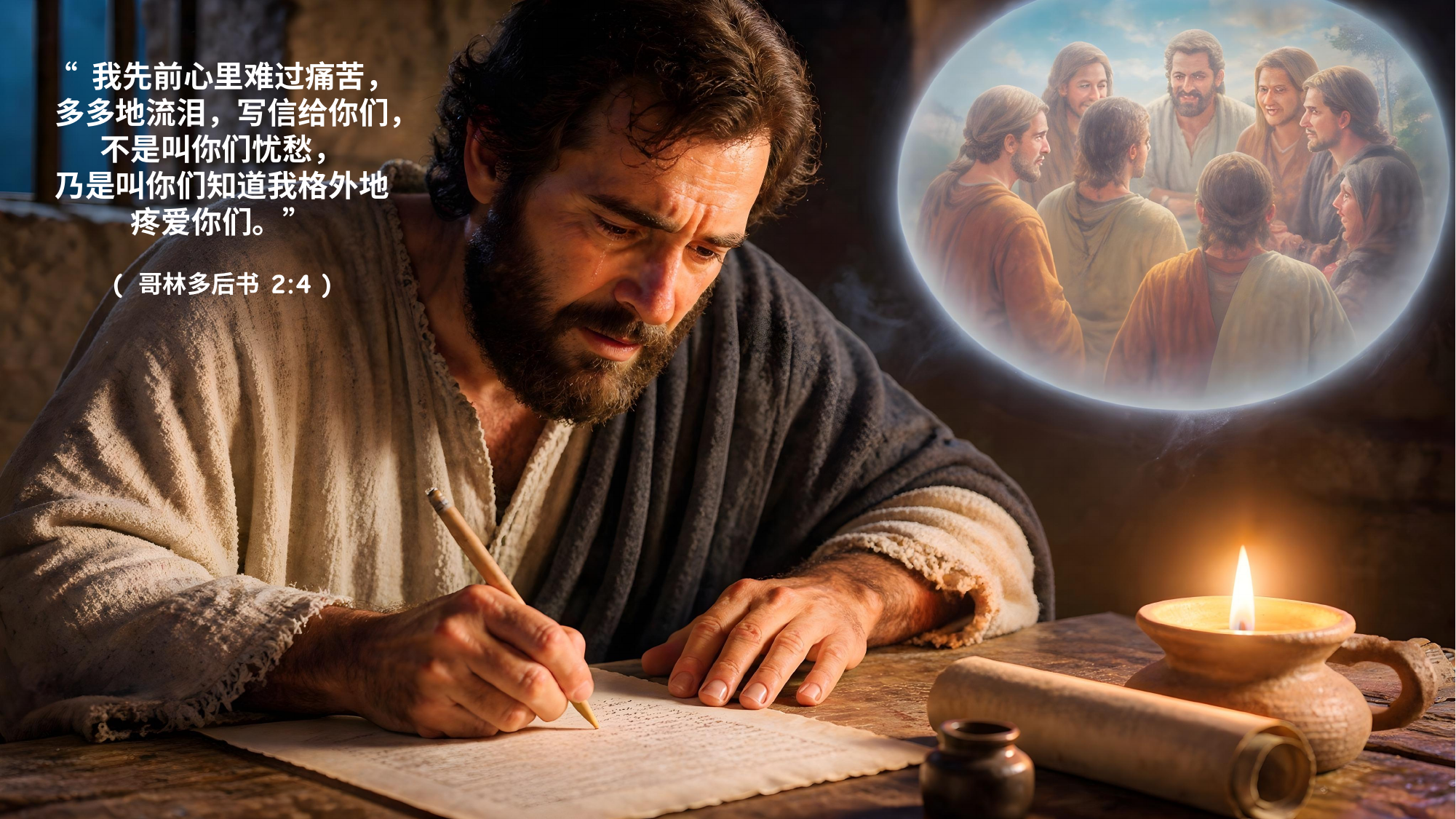

“ 我先前心里难过痛苦，多多地流泪，写信给你们，不是叫你们忧愁，
乃是叫你们知道我格外地疼爱你们。”

( 哥林多后书 2:4 )